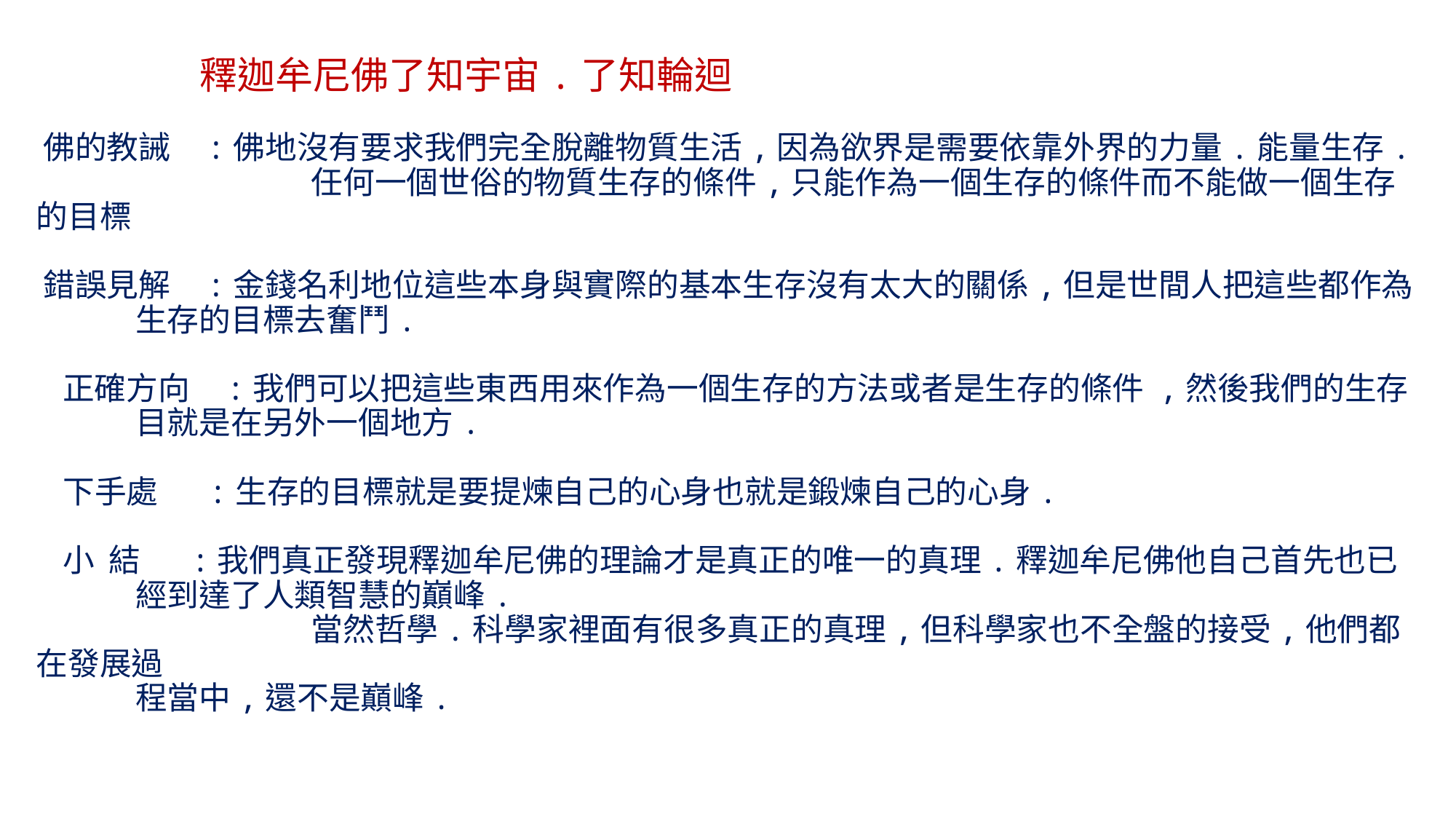

# 釋迦牟尼佛了知宇宙.了知輪迴 佛的教誡    :佛地沒有要求我們完全脫離物質生活,因為欲界是需要依靠外界的力量.能量生存. 任何一個世俗的物質生存的條件,只能作為一個生存的條件而不能做一個生存的目標 錯誤見解    :金錢名利地位這些本身與實際的基本生存沒有太大的關係,但是世間人把這些都作為 生存的目標去奮鬥. 正確方向    :我們可以把這些東西用來作為一個生存的方法或者是生存的條件 ,然後我們的生存 目就是在另外一個地方. 下手處      :生存的目標就是要提煉自己的心身也就是鍛煉自己的心身. 小  結      :我們真正發現釋迦牟尼佛的理論才是真正的唯一的真理.釋迦牟尼佛他自己首先也已 經到達了人類智慧的巔峰. 當然哲學.科學家裡面有很多真正的真理,但科學家也不全盤的接受,他們都在發展過 程當中,還不是巔峰.